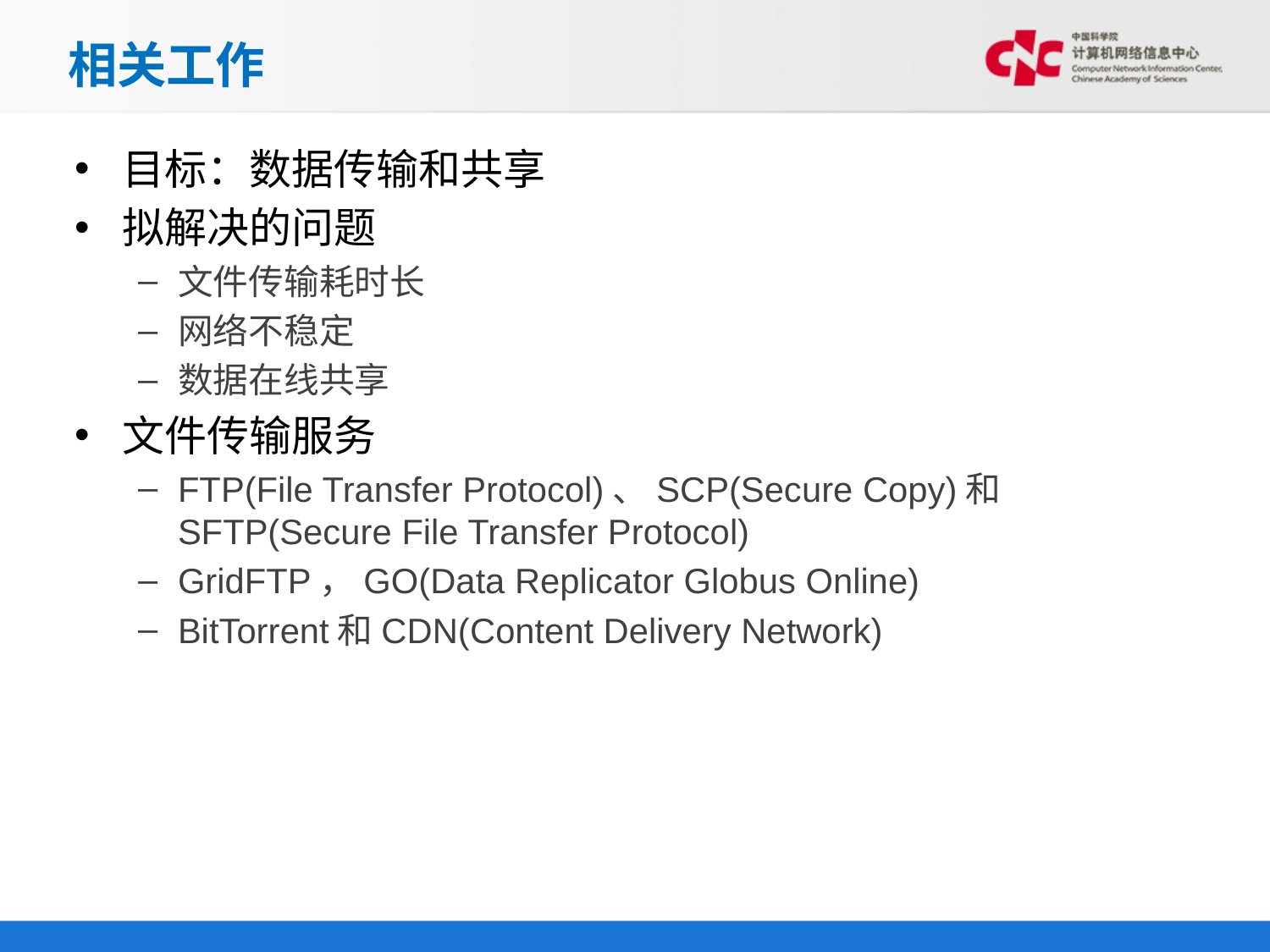

# 相关工作
目标：数据传输和共享
拟解决的问题
文件传输耗时长
网络不稳定
数据在线共享
文件传输服务
FTP(File Transfer Protocol)、SCP(Secure Copy)和SFTP(Secure File Transfer Protocol)
GridFTP，GO(Data Replicator Globus Online)
BitTorrent和CDN(Content Delivery Network)